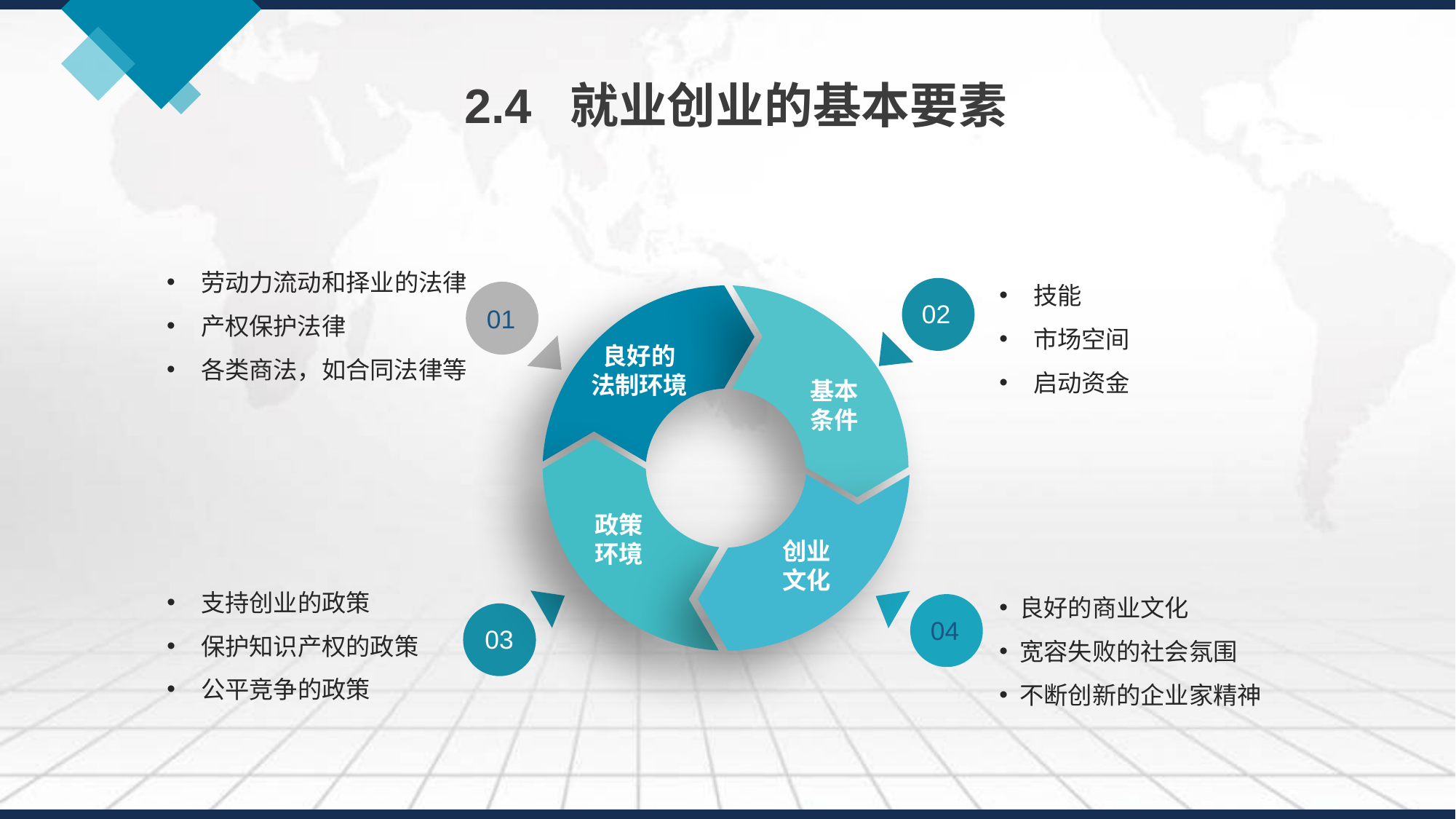

2.4  就业创业的基本要素
劳动力流动和择业的法律
产权保护法律
各类商法，如合同法律等
技能
市场空间
启动资金

02

01

基本条件

良好的
法制环境

政策环境

创业文化

03
支持创业的政策
保护知识产权的政策
公平竞争的政策
良好的商业文化
宽容失败的社会氛围
不断创新的企业家精神

04